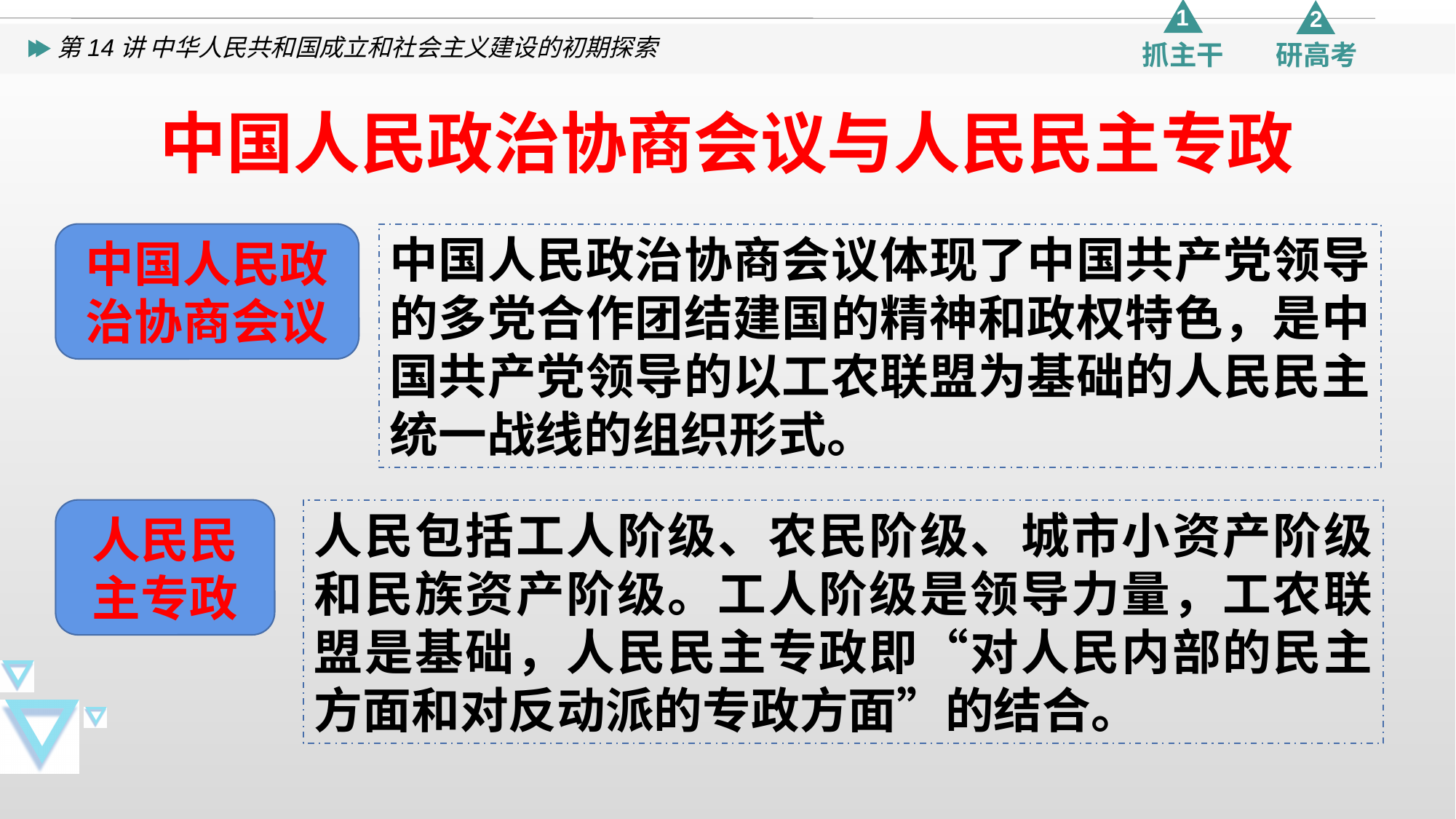

中国人民政治协商会议与人民民主专政
中国人民政治协商会议
中国人民政治协商会议体现了中国共产党领导的多党合作团结建国的精神和政权特色，是中国共产党领导的以工农联盟为基础的人民民主统一战线的组织形式。
人民民主专政
人民包括工人阶级、农民阶级、城市小资产阶级和民族资产阶级。工人阶级是领导力量，工农联盟是基础，人民民主专政即“对人民内部的民主方面和对反动派的专政方面”的结合。